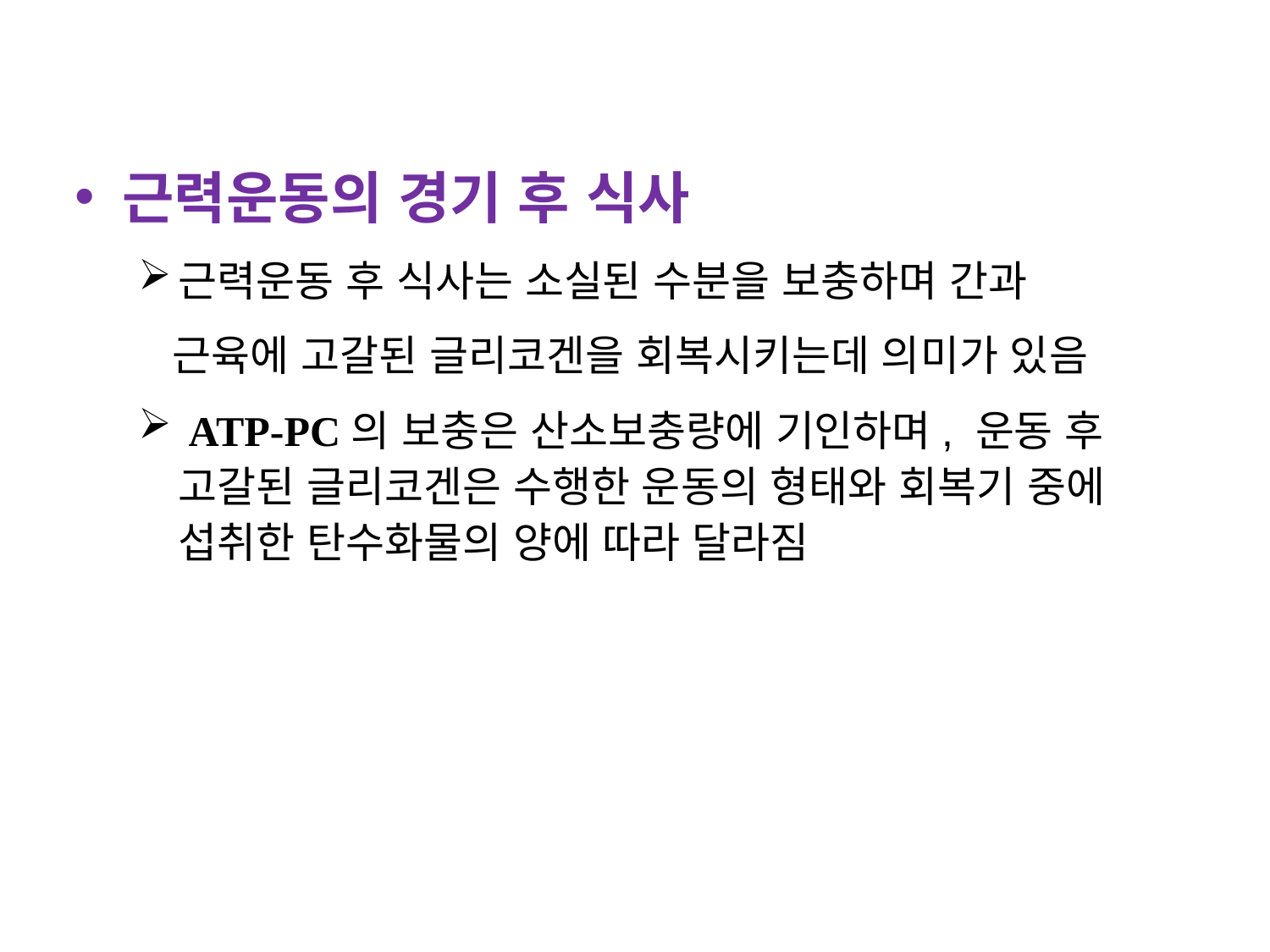

근력운동의 경기 후 식사
근력운동 후 식사는 소실된 수분을 보충하며 간과
  근육에 고갈된 글리코겐을 회복시키는데 의미가 있음
 ATP-PC의 보충은 산소보충량에 기인하며, 운동 후 고갈된 글리코겐은 수행한 운동의 형태와 회복기 중에 섭취한 탄수화물의 양에 따라 달라짐